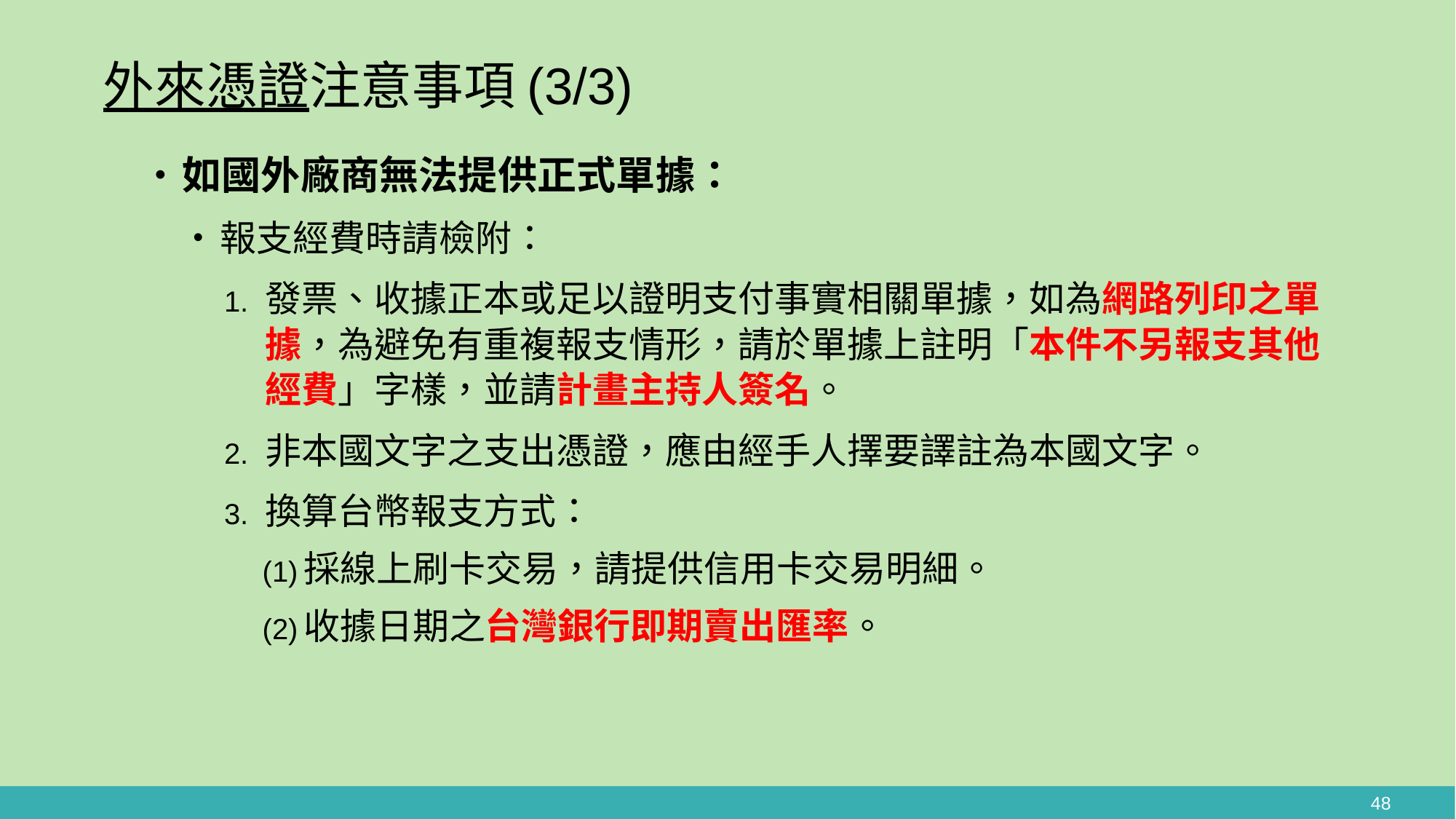

# 外來憑證注意事項(3/3)
如國外廠商無法提供正式單據：
報支經費時請檢附：
發票、收據正本或足以證明支付事實相關單據，如為網路列印之單據，為避免有重複報支情形，請於單據上註明「本件不另報支其他經費」字樣，並請計畫主持人簽名。
非本國文字之支出憑證，應由經手人擇要譯註為本國文字。
換算台幣報支方式：
採線上刷卡交易，請提供信用卡交易明細。
收據日期之台灣銀行即期賣出匯率。

48